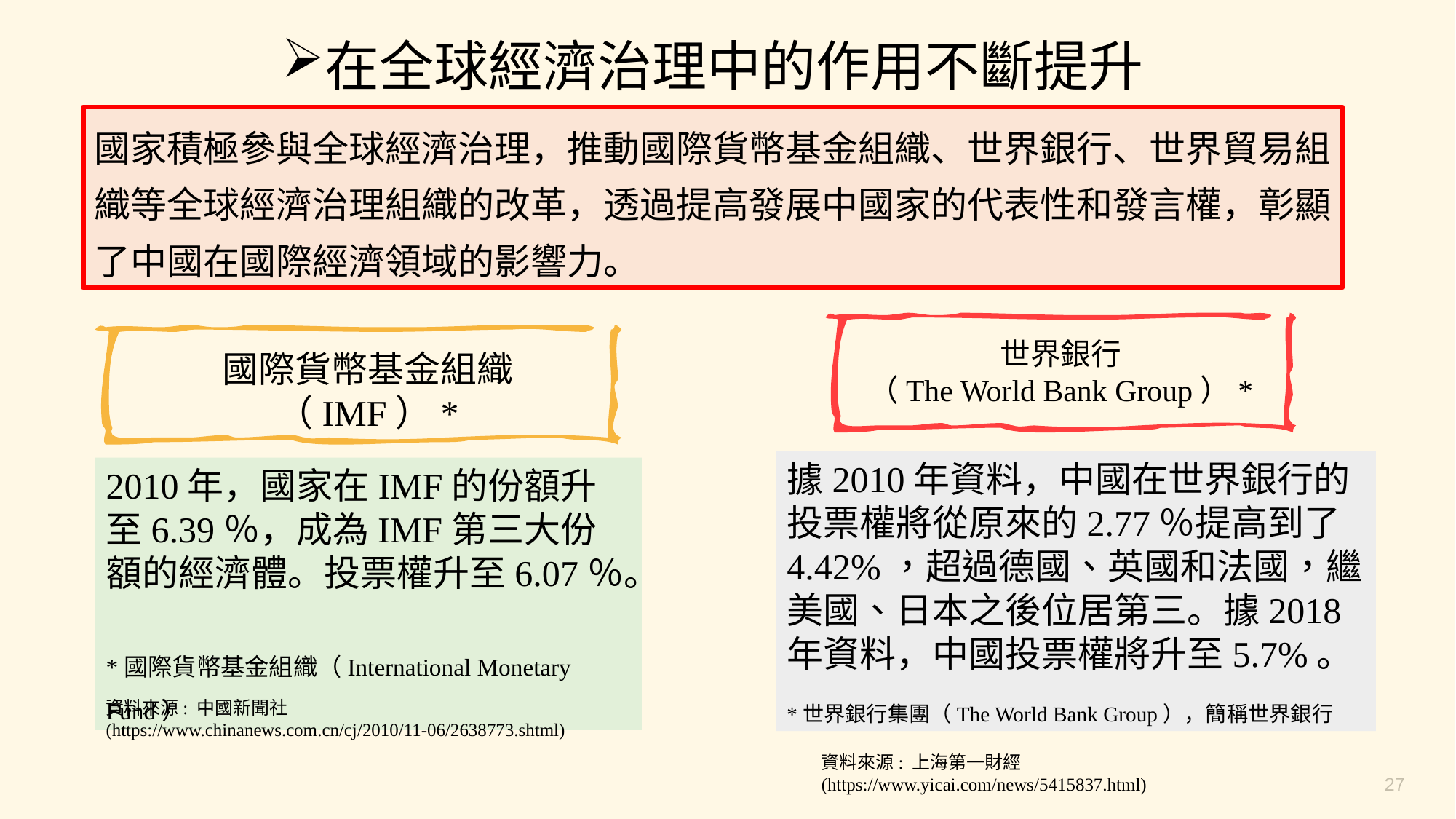

在全球經濟治理中的作用不斷提升
國家積極參與全球經濟治理，推動國際貨幣基金組織、世界銀行、世界貿易組織等全球經濟治理組織的改革，透過提高發展中國家的代表性和發言權，彰顯了中國在國際經濟領域的影響力。

世界銀行
（The World Bank Group）*
國際貨幣基金組織
（IMF）*
據2010年資料，中國在世界銀行的投票權將從原來的2.77％提高到了4.42%，超過德國、英國和法國，繼美國、日本之後位居第三。據2018年資料，中國投票權將升至5.7%。

*世界銀行集團（The World Bank Group），簡稱世界銀行
2010年，國家在IMF的份額升至6.39％，成為IMF第三大份額的經濟體。投票權升至6.07％。

*國際貨幣基金組織（International Monetary Fund）
資料來源: 中國新聞社 (https://www.chinanews.com.cn/cj/2010/11-06/2638773.shtml)
資料來源: 上海第一財經 (https://www.yicai.com/news/5415837.html)